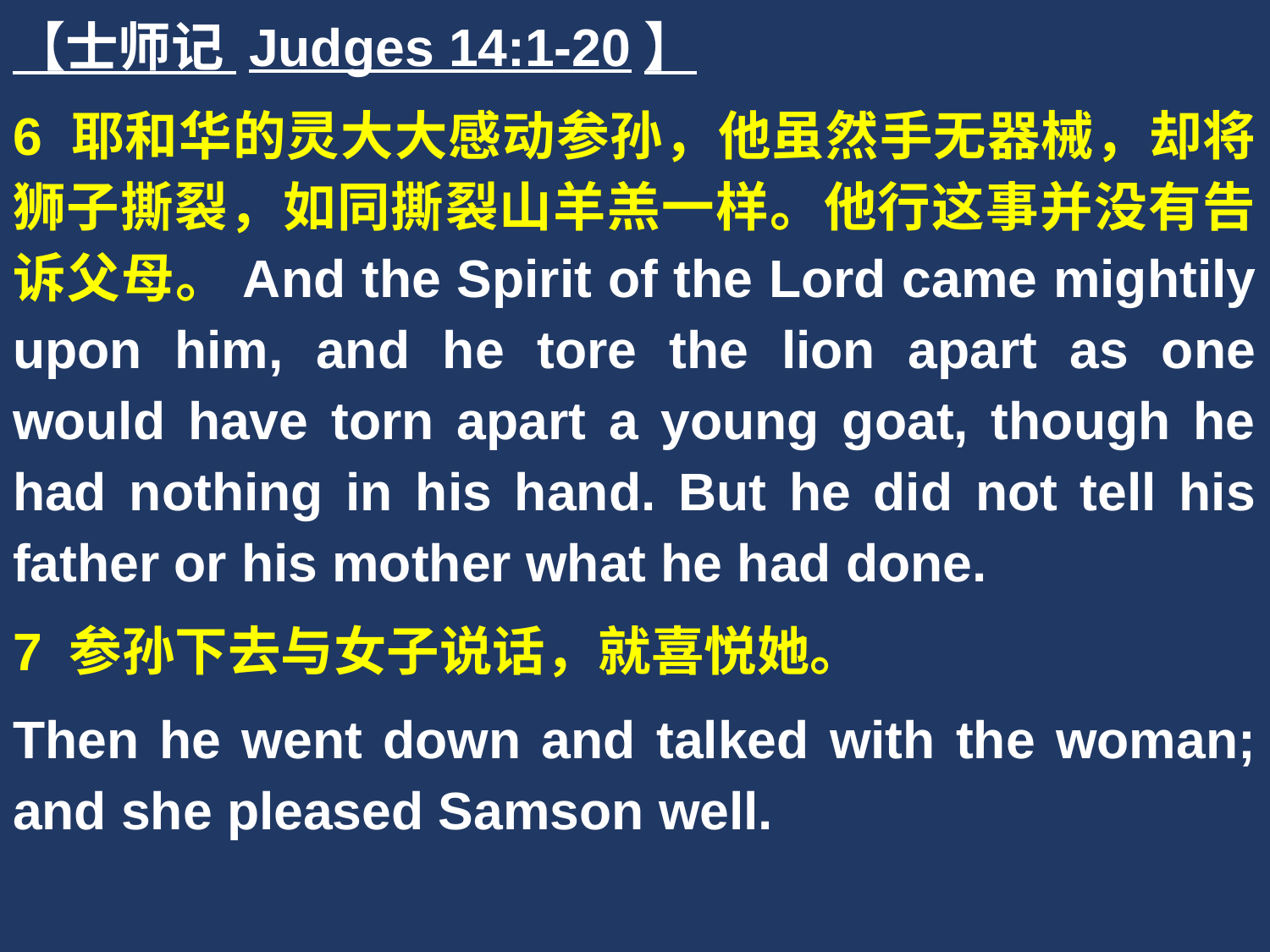

【士师记 Judges 14:1-20】
6 耶和华的灵大大感动参孙，他虽然手无器械，却将狮子撕裂，如同撕裂山羊羔一样。他行这事并没有告诉父母。And the Spirit of the Lord came mightily upon him, and he tore the lion apart as one would have torn apart a young goat, though he had nothing in his hand. But he did not tell his father or his mother what he had done.
7 参孙下去与女子说话，就喜悦她。
Then he went down and talked with the woman; and she pleased Samson well.